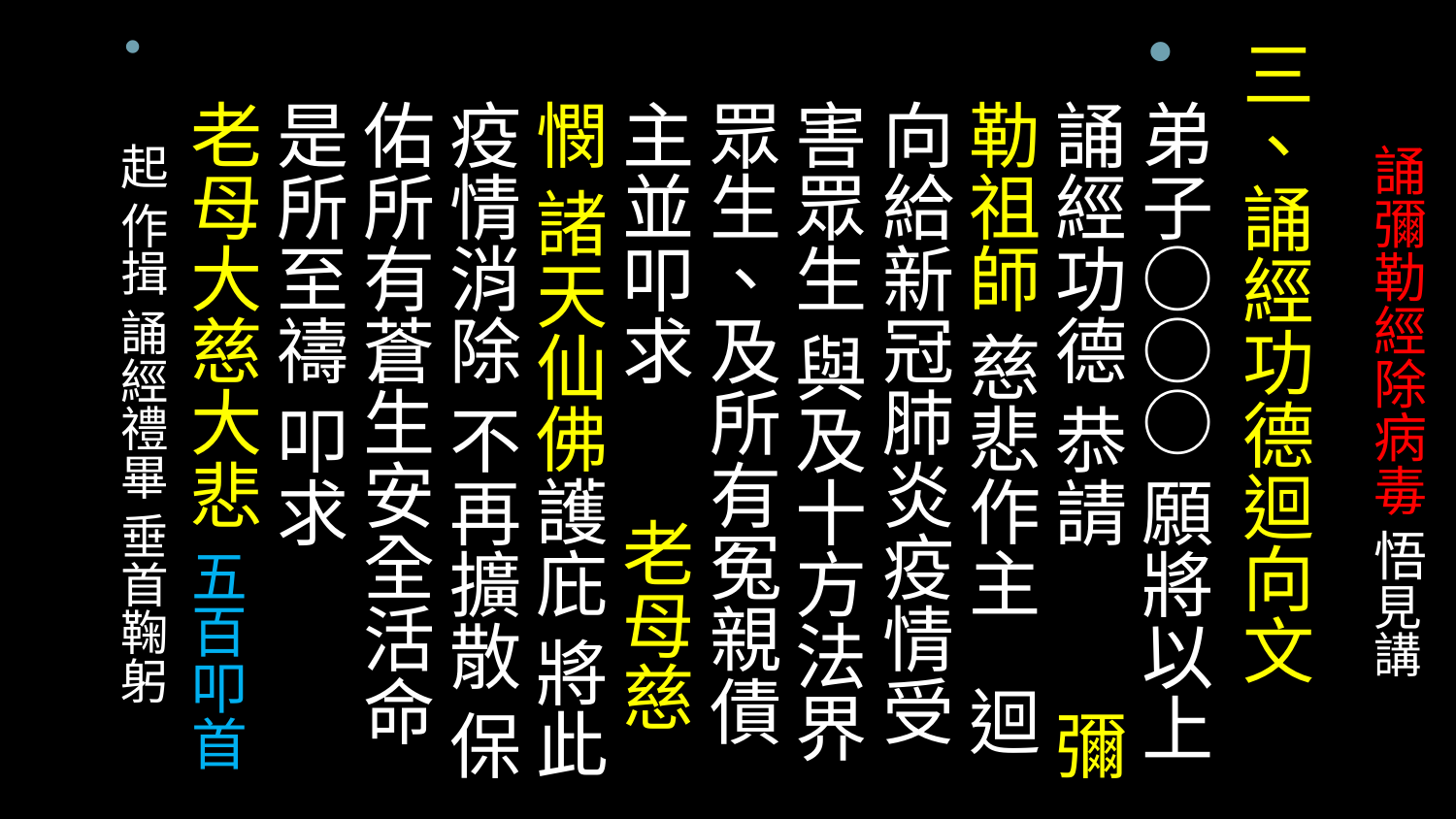

三、誦經功德迴向文
弟子○○○ 願將以上誦經功德 恭請          彌勒祖師 慈悲作主    迴向給新冠肺炎疫情受害眾生 與及十方法界眾生、及所有冤親債主並叩求        老母慈憫 諸天仙佛護庇 將此疫情消除 不再擴散 保佑所有蒼生安全活命 是所至禱 叩求               老母大慈大悲 五百叩首
   起 作揖 誦經禮畢 垂首鞠躬

# 誦彌勒經除病毒 悟見講